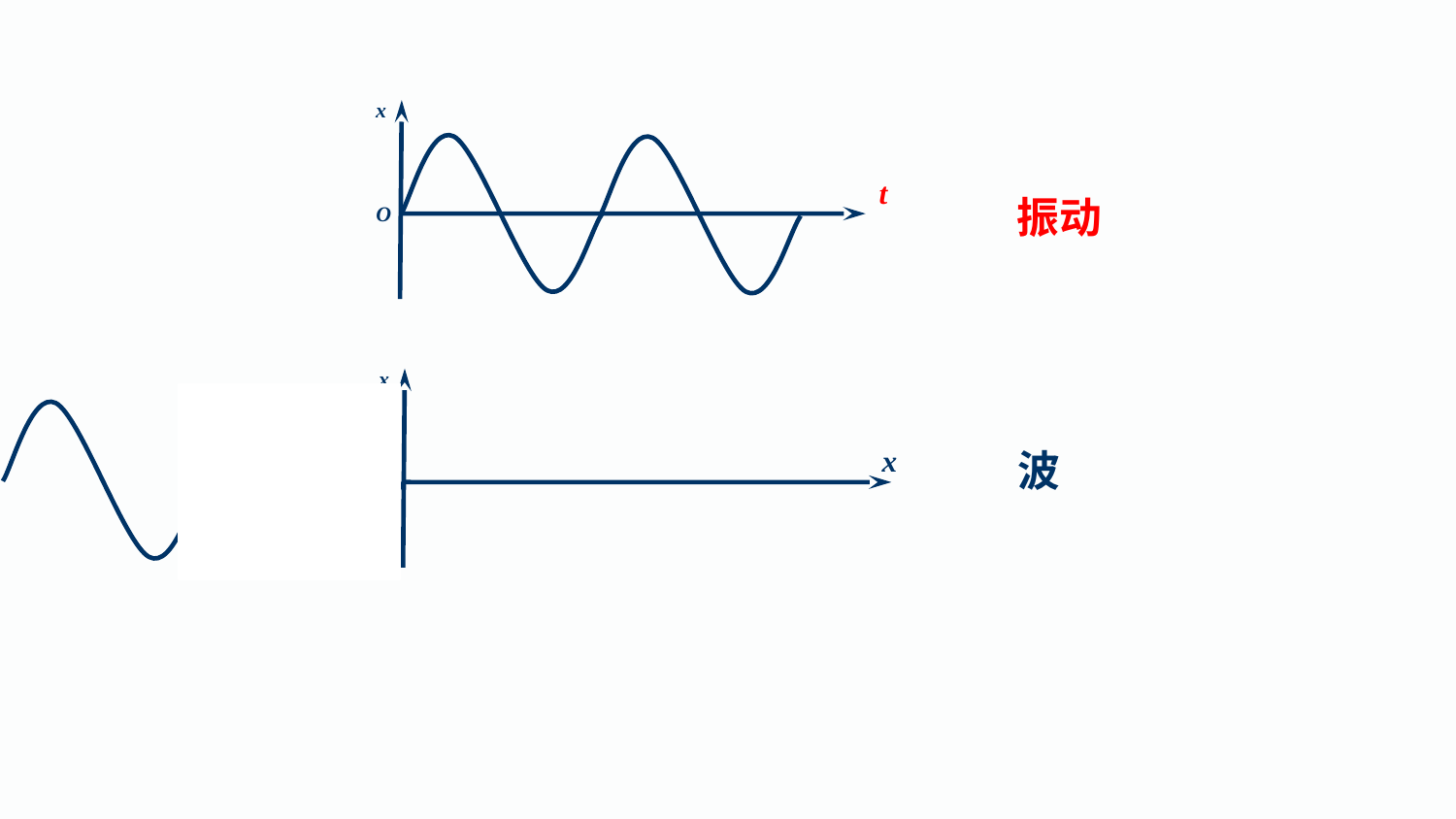

x

t
振动
O

x

x
波
O